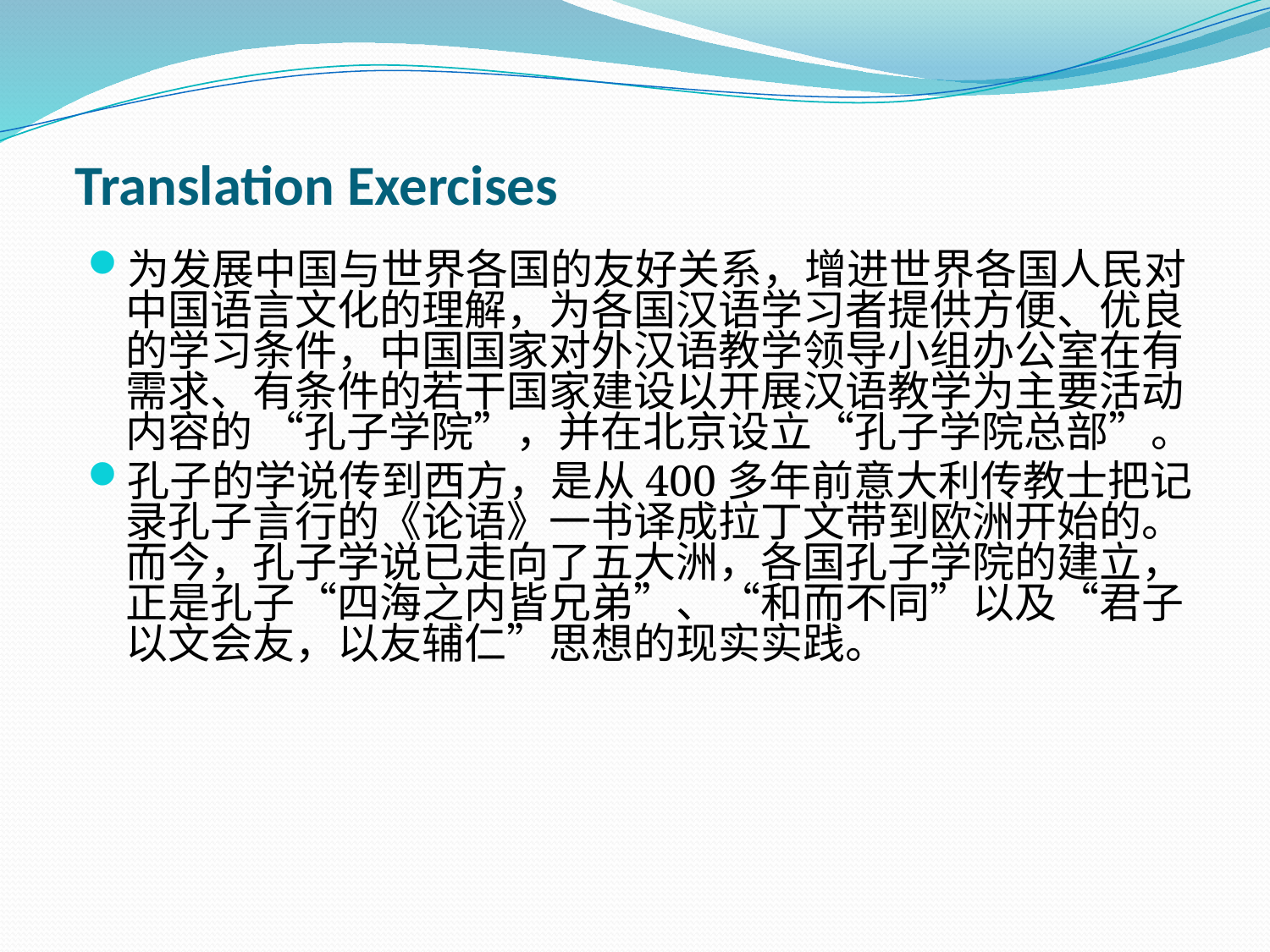

# Translation Exercises
为发展中国与世界各国的友好关系，增进世界各国人民对中国语言文化的理解，为各国汉语学习者提供方便、优良的学习条件，中国国家对外汉语教学领导小组办公室在有需求、有条件的若干国家建设以开展汉语教学为主要活动内容的 “孔子学院”，并在北京设立“孔子学院总部”。
孔子的学说传到西方，是从400多年前意大利传教士把记录孔子言行的《论语》一书译成拉丁文带到欧洲开始的。而今，孔子学说已走向了五大洲，各国孔子学院的建立，正是孔子“四海之内皆兄弟”、“和而不同”以及“君子以文会友，以友辅仁”思想的现实实践。